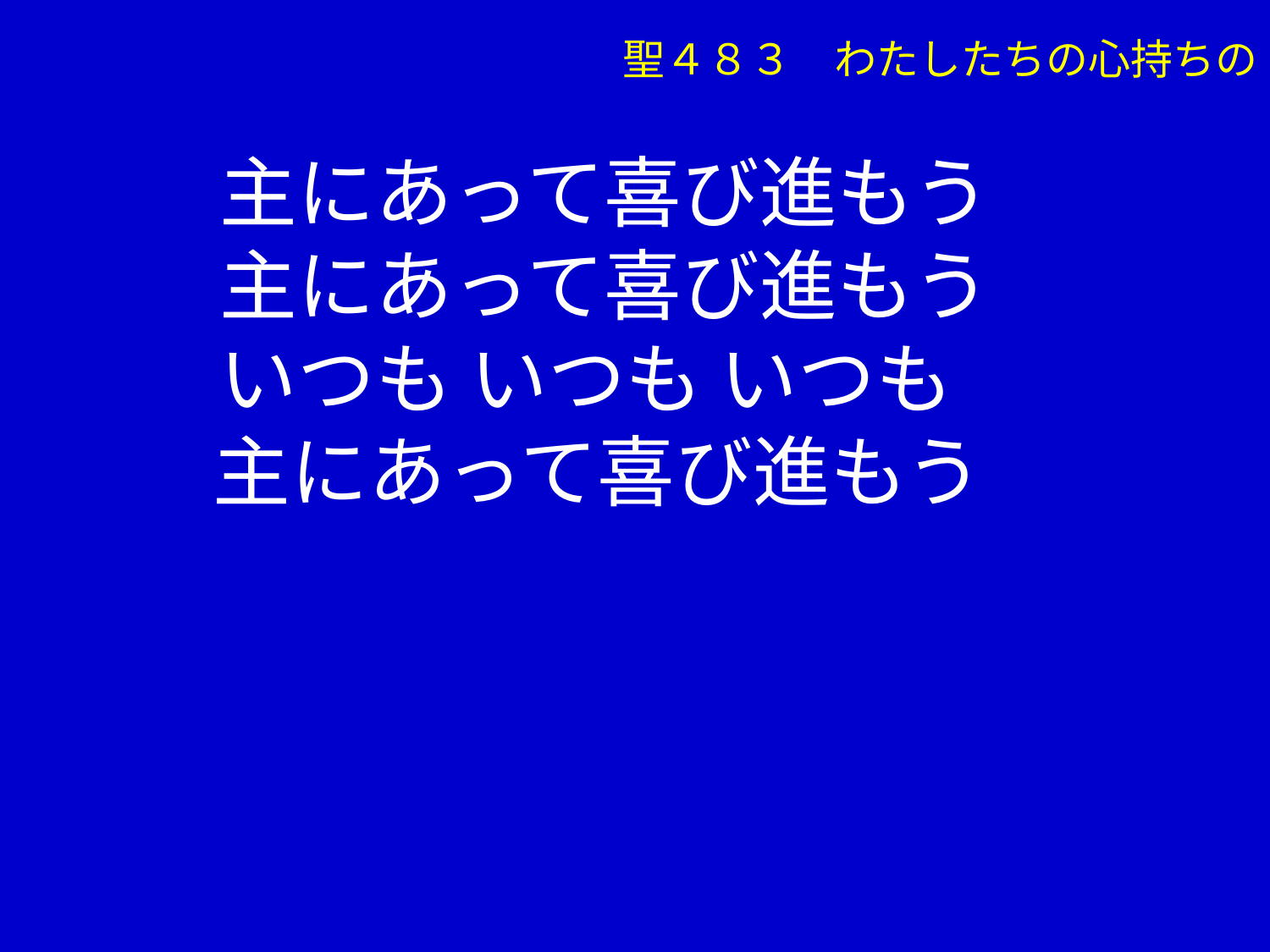

聖４８３　わたしたちの心持ちの
　  主にあって喜び進もう
　  主にあって喜び進もう
　  いつも いつも いつも
     主にあって喜び進もう